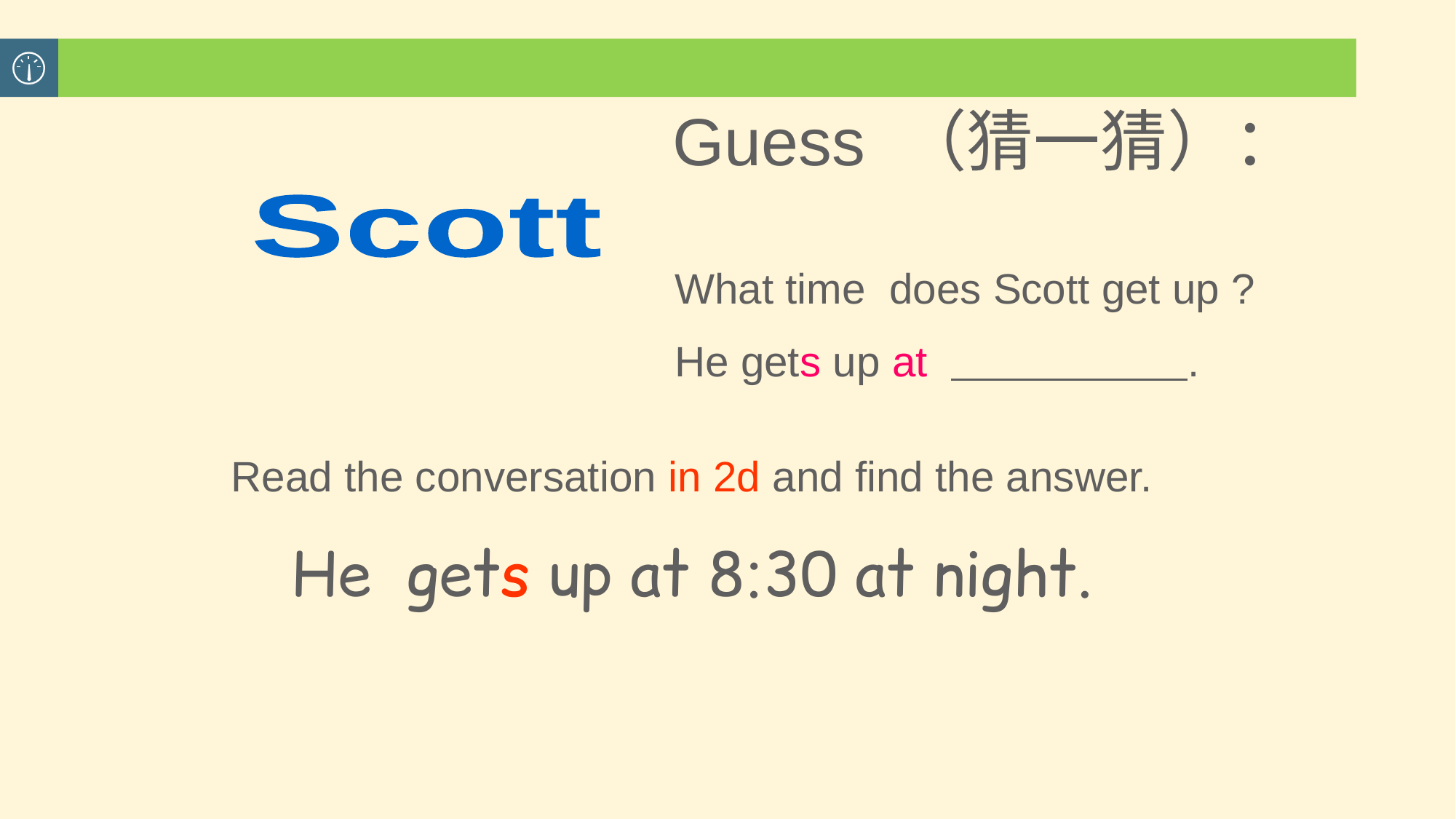

Guess （猜一猜）：

Scott
What time  does Scott get up ?
He gets up at                      .
Read the conversation in 2d and find the answer.
He  gets up at 8:30 at night.